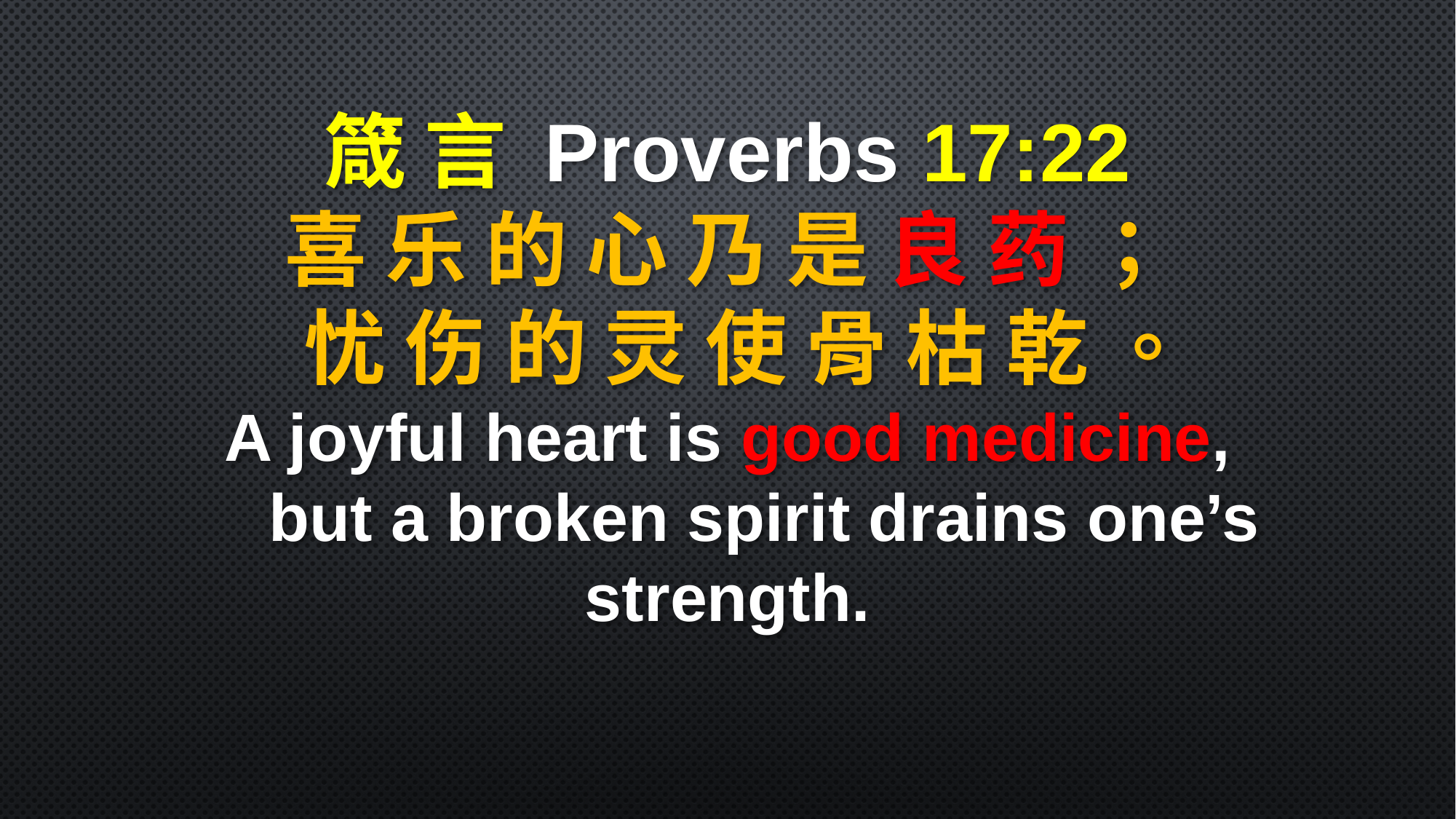

箴 言 Proverbs 17:22
喜 乐 的 心 乃 是 良 药 ；
 忧 伤 的 灵 使 骨 枯 乾 。
A joyful heart is good medicine,
    but a broken spirit drains one’s strength.